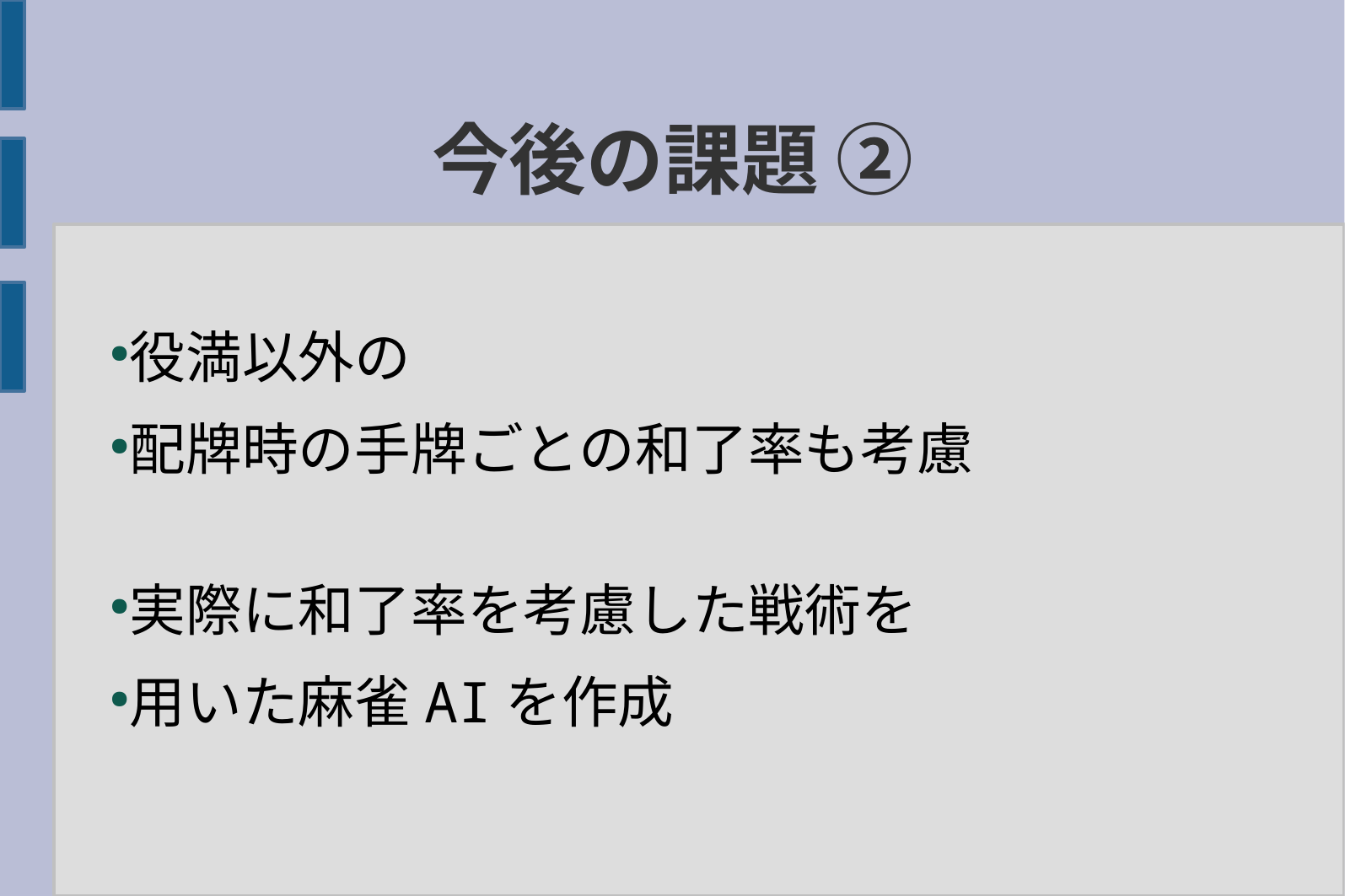

今後の課題 ②

役満以外の
配牌時の手牌ごとの和了率も考慮

実際に和了率を考慮した戦術を
用いた麻雀AIを作成